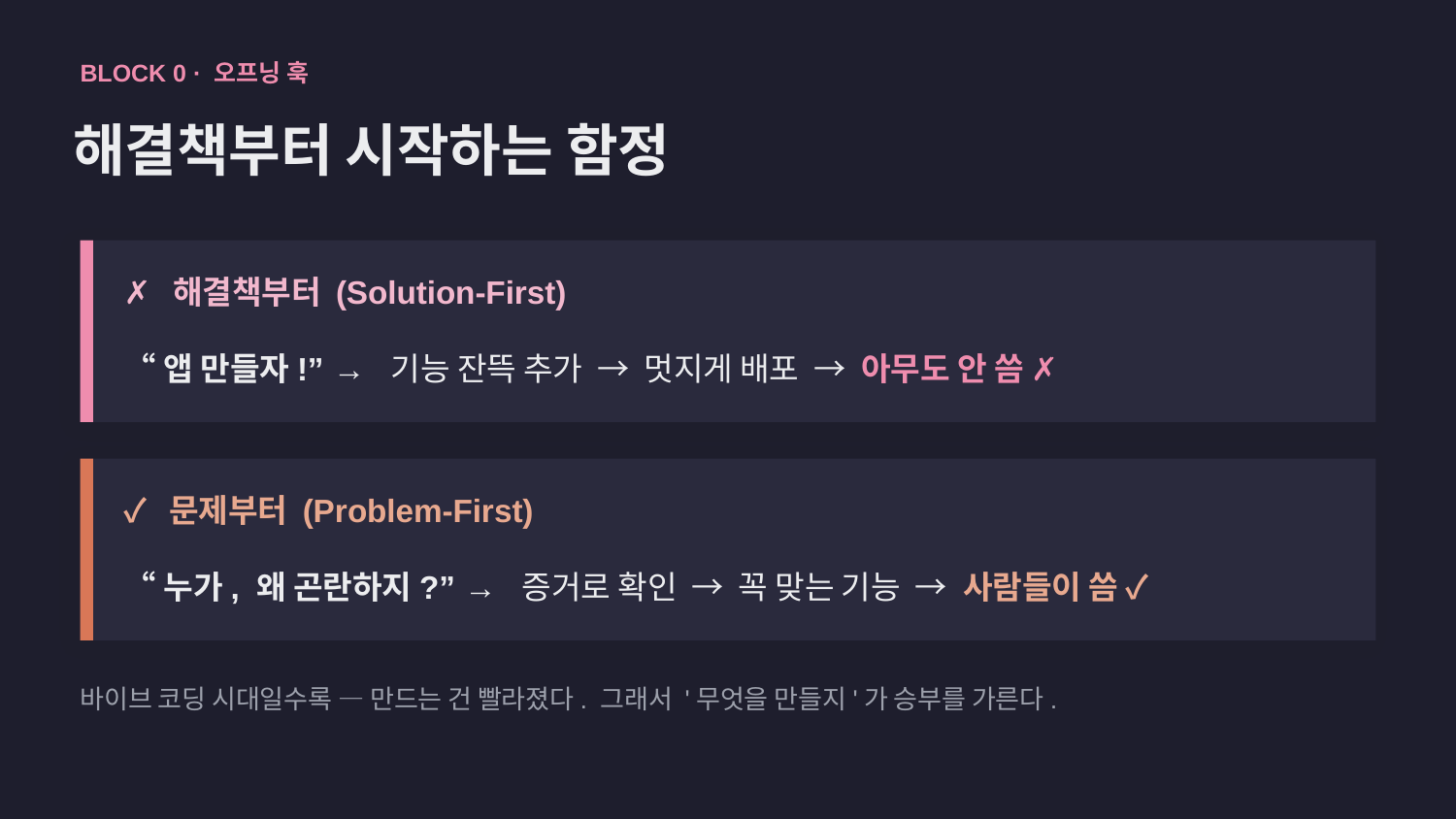

BLOCK 0 · 오프닝 훅
해결책부터 시작하는 함정

✗  해결책부터 (Solution-First)
“앱 만들자!” →  기능 잔뜩 추가  →  멋지게 배포  →  아무도 안 씀 ✗

✓  문제부터 (Problem-First)
“누가, 왜 곤란하지?” →  증거로 확인  →  꼭 맞는 기능  →  사람들이 씀 ✓
바이브 코딩 시대일수록 — 만드는 건 빨라졌다. 그래서 '무엇을 만들지'가 승부를 가른다.